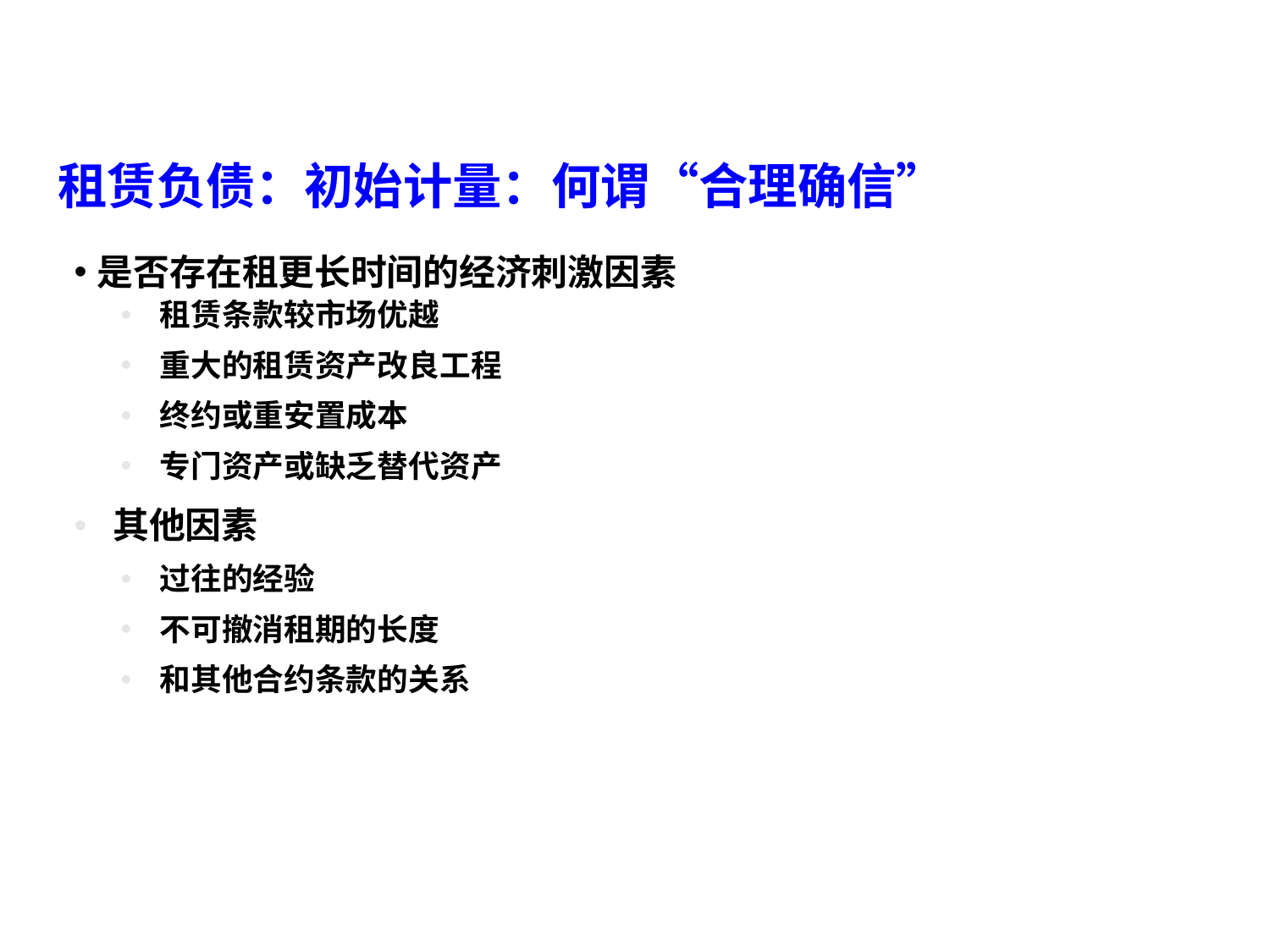

# 租赁负债：初始计量：何谓“合理确信”
是否存在租更长时间的经济刺激因素
租赁条款较市场优越
重大的租赁资产改良工程
终约或重安置成本
专门资产或缺乏替代资产
其他因素
过往的经验
不可撤消租期的长度
和其他合约条款的关系

93